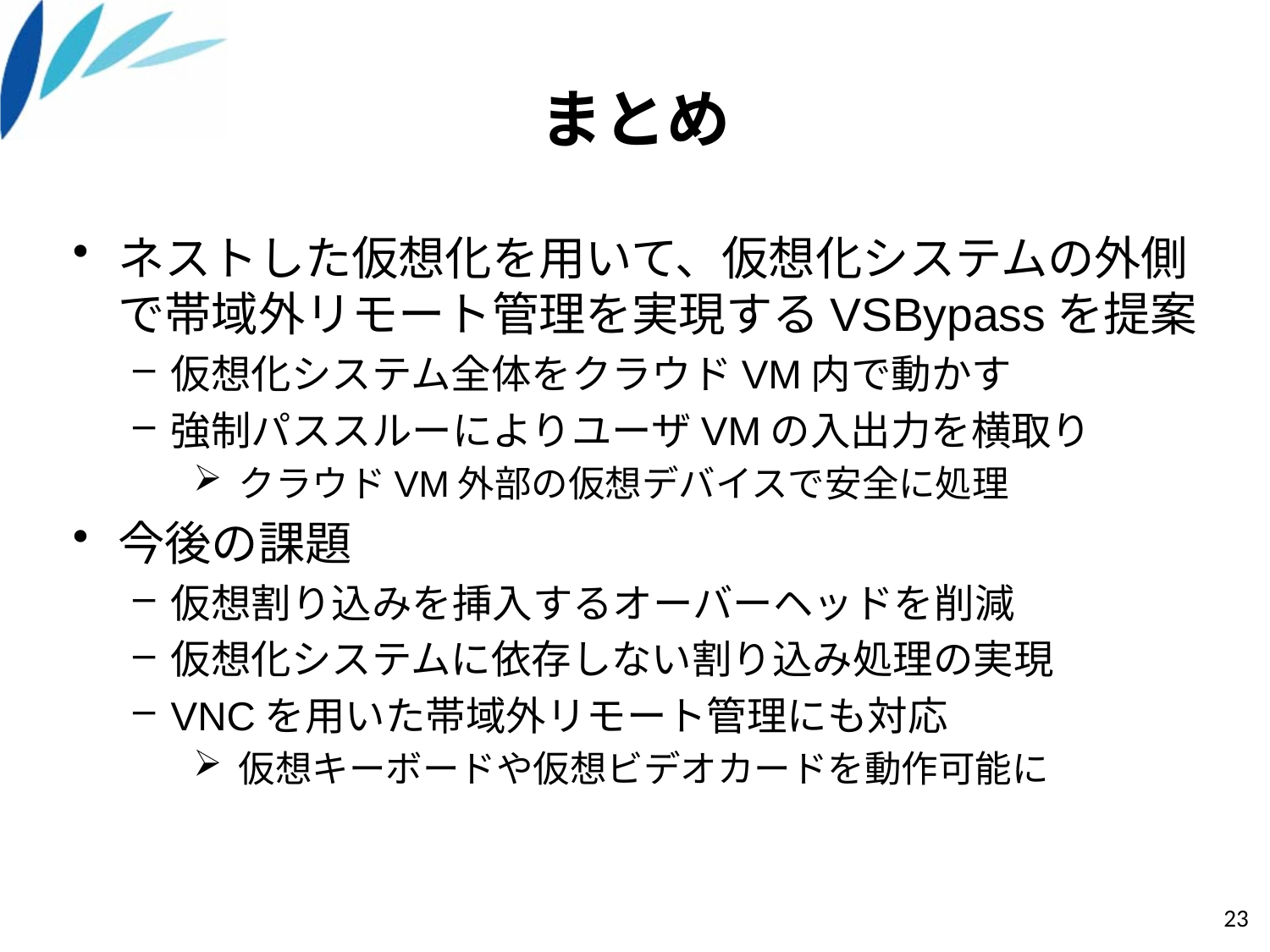

# まとめ
ネストした仮想化を用いて、仮想化システムの外側で帯域外リモート管理を実現するVSBypassを提案
仮想化システム全体をクラウドVM内で動かす
強制パススルーによりユーザVMの入出力を横取り
クラウドVM外部の仮想デバイスで安全に処理
今後の課題
仮想割り込みを挿入するオーバーヘッドを削減
仮想化システムに依存しない割り込み処理の実現
VNCを用いた帯域外リモート管理にも対応
仮想キーボードや仮想ビデオカードを動作可能に
23